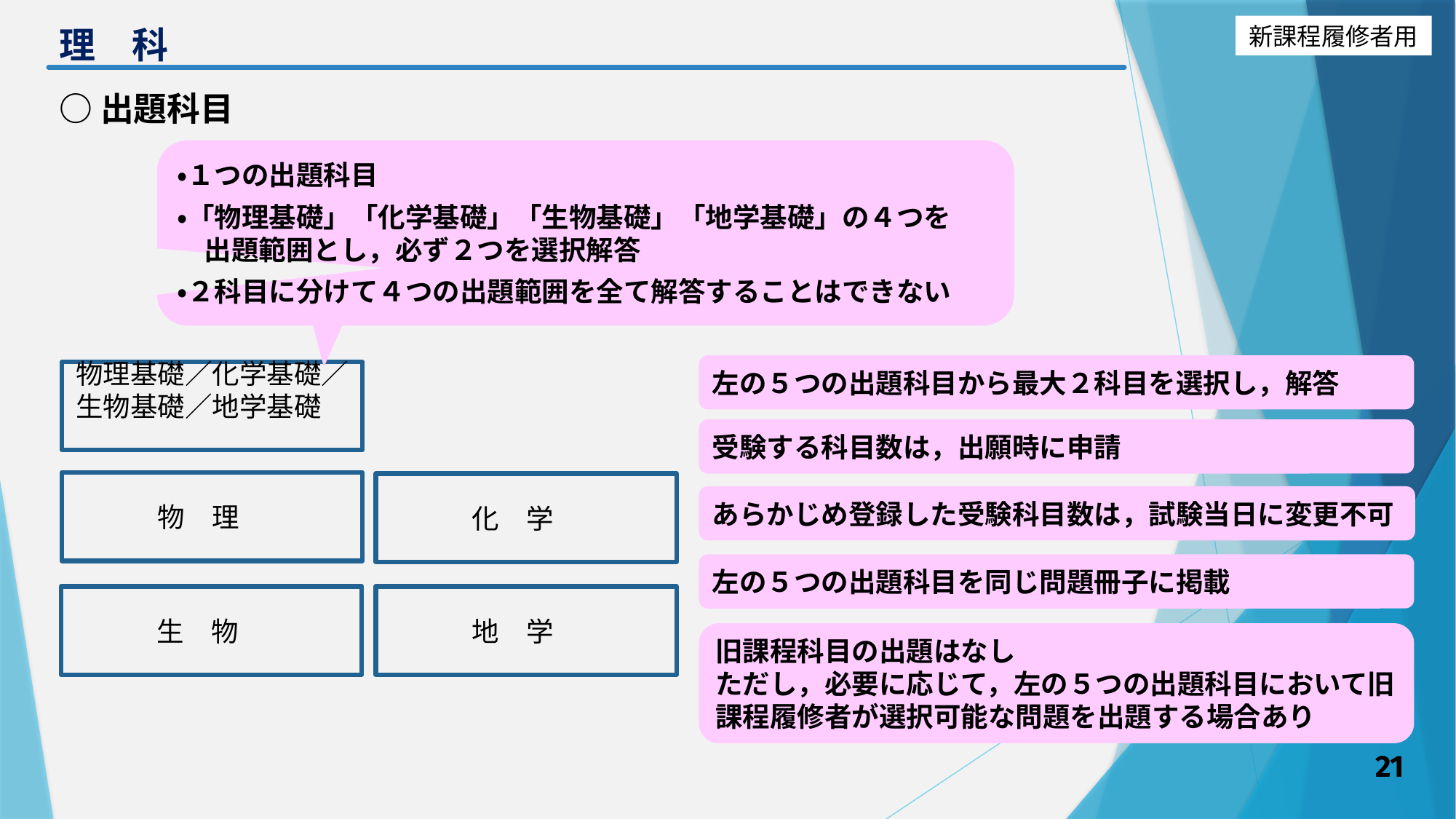

# 理　科
○出題科目
・１つの出題科目
・「物理基礎」「化学基礎」「生物基礎」「地学基礎」の４つを
　出題範囲とし，必ず２つを選択解答
・２科目に分けて４つの出題範囲を全て解答することはできない

左の５つの出題科目から最大２科目を選択し，解答
物理基礎／化学基礎／生物基礎／地学基礎
受験する科目数は，出願時に申請
物　理
化　学
あらかじめ登録した受験科目数は，試験当日に変更不可
左の５つの出題科目を同じ問題冊子に掲載
生　物
地　学
旧課程科目の出題はなし
ただし，必要に応じて，左の５つの出題科目において旧課程履修者が選択可能な問題を出題する場合あり
21